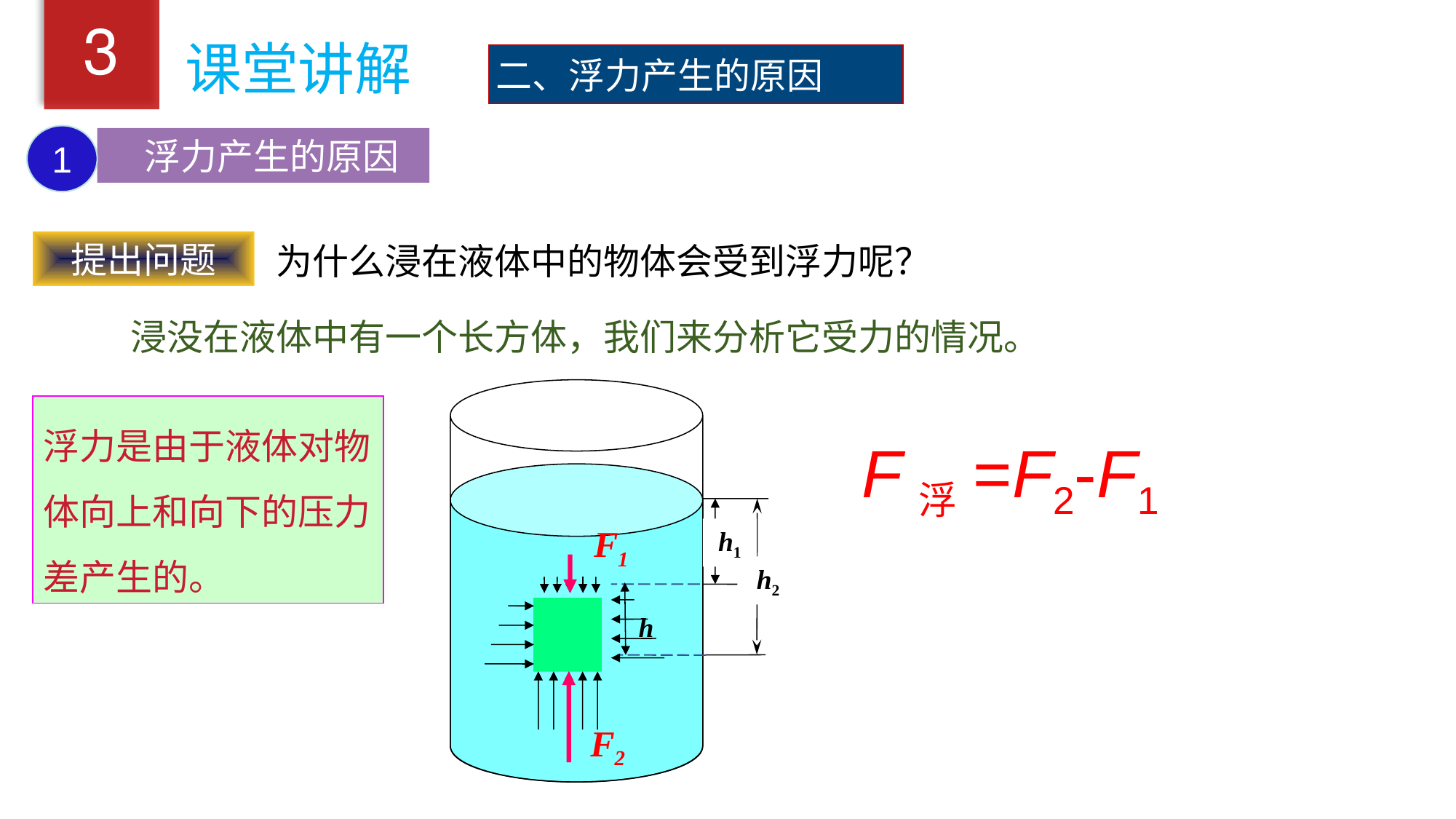

3
课堂讲解
二、浮力产生的原因
1
 浮力产生的原因
为什么浸在液体中的物体会受到浮力呢？
提出问题
         浸没在液体中有一个长方体，我们来分析它受力的情况。

浮力是由于液体对物体向上和向下的压力差产生的。
F浮=F2-F1

F1
h1

h2

h

F2